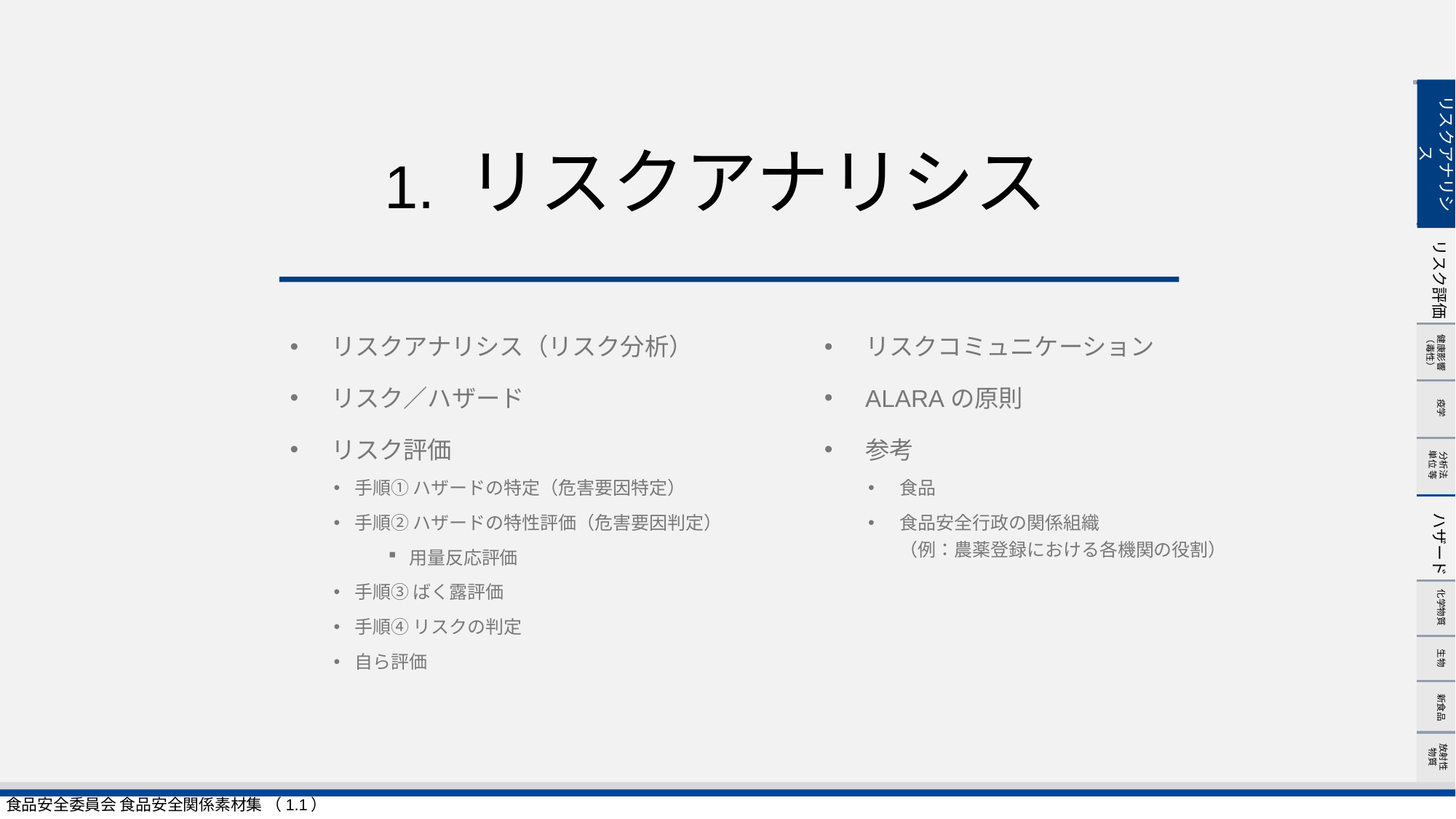

リスクアナリシス
# 1. リスクアナリシス

リスクアナリシス（リスク分析）
リスク／ハザード
リスク評価
手順① ハザードの特定（危害要因特定）
手順② ハザードの特性評価（危害要因判定）
用量反応評価
手順③ ばく露評価
手順④ リスクの判定
自ら評価

リスクコミュニケーション
ALARAの原則
参考
食品
食品安全行政の関係組織       （例：農薬登録における各機関の役割）